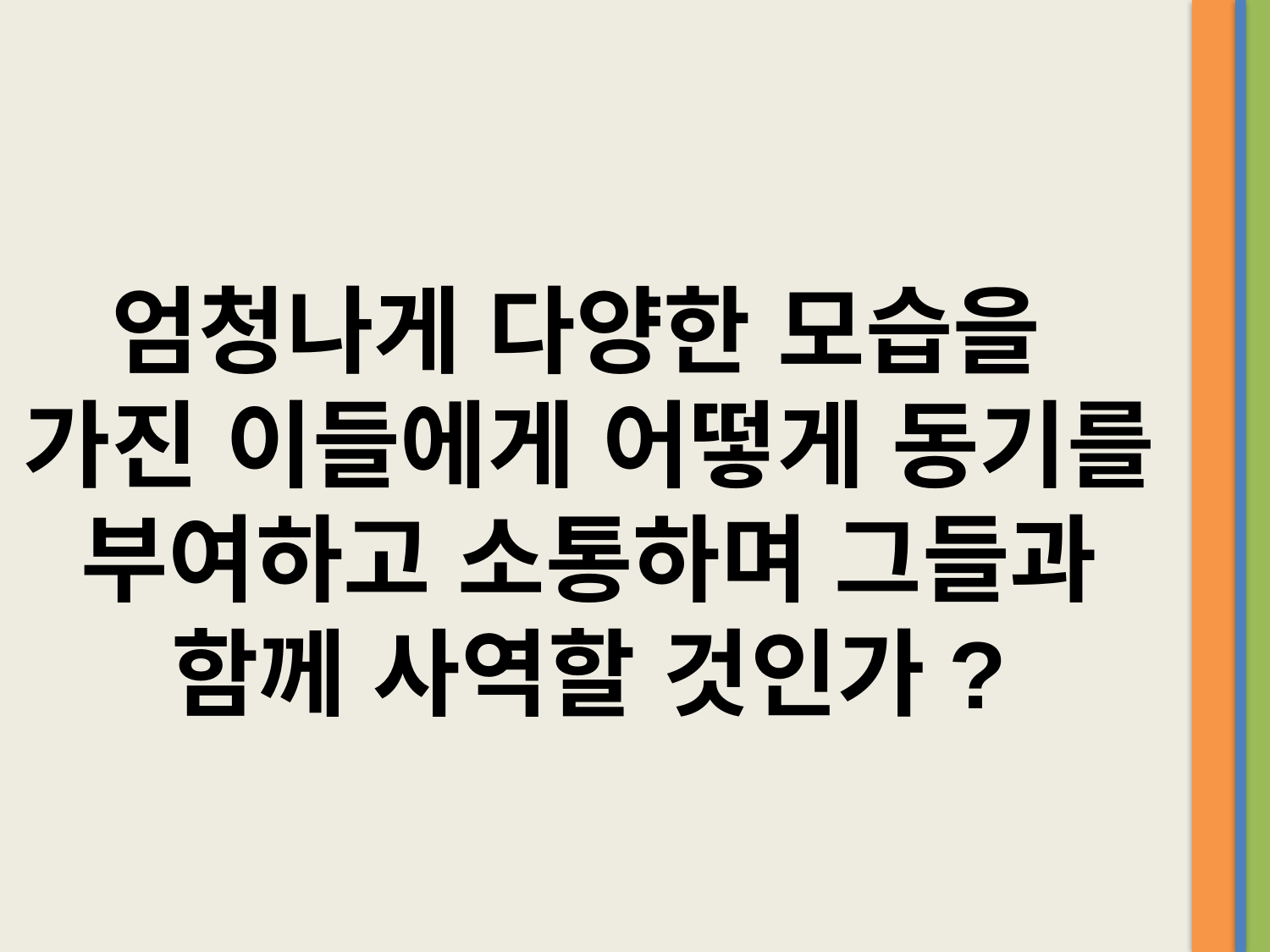

엄청나게 다양한 모습을
가진 이들에게 어떻게 동기를 부여하고 소통하며 그들과 함께 사역할 것인가?